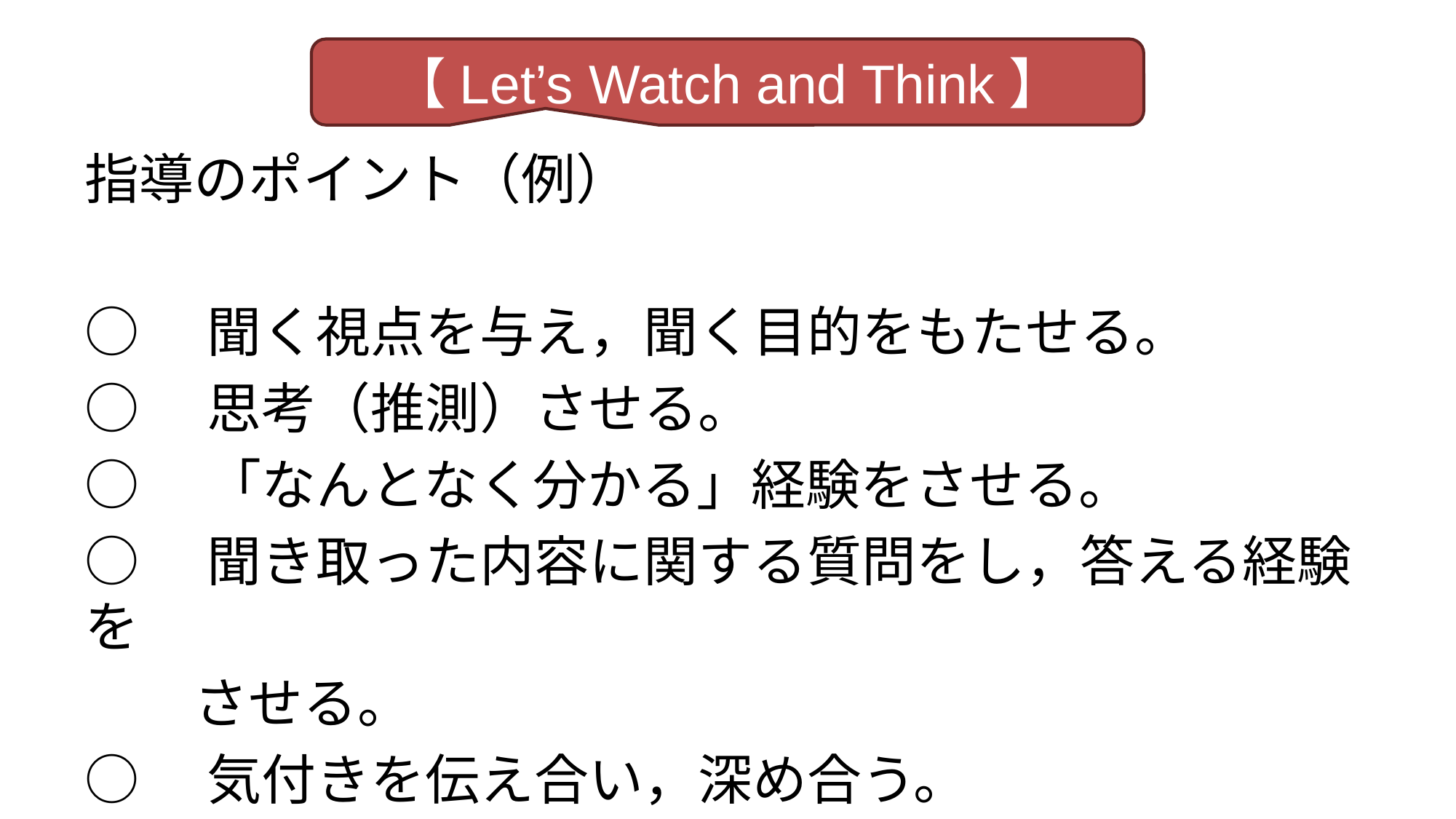

【Let’s Watch and Think】
指導のポイント（例）

○　聞く視点を与え，聞く目的をもたせる。
○　思考（推測）させる。
○　「なんとなく分かる」経験をさせる。
○　聞き取った内容に関する質問をし，答える経験を
　　させる。
○　気付きを伝え合い，深め合う。